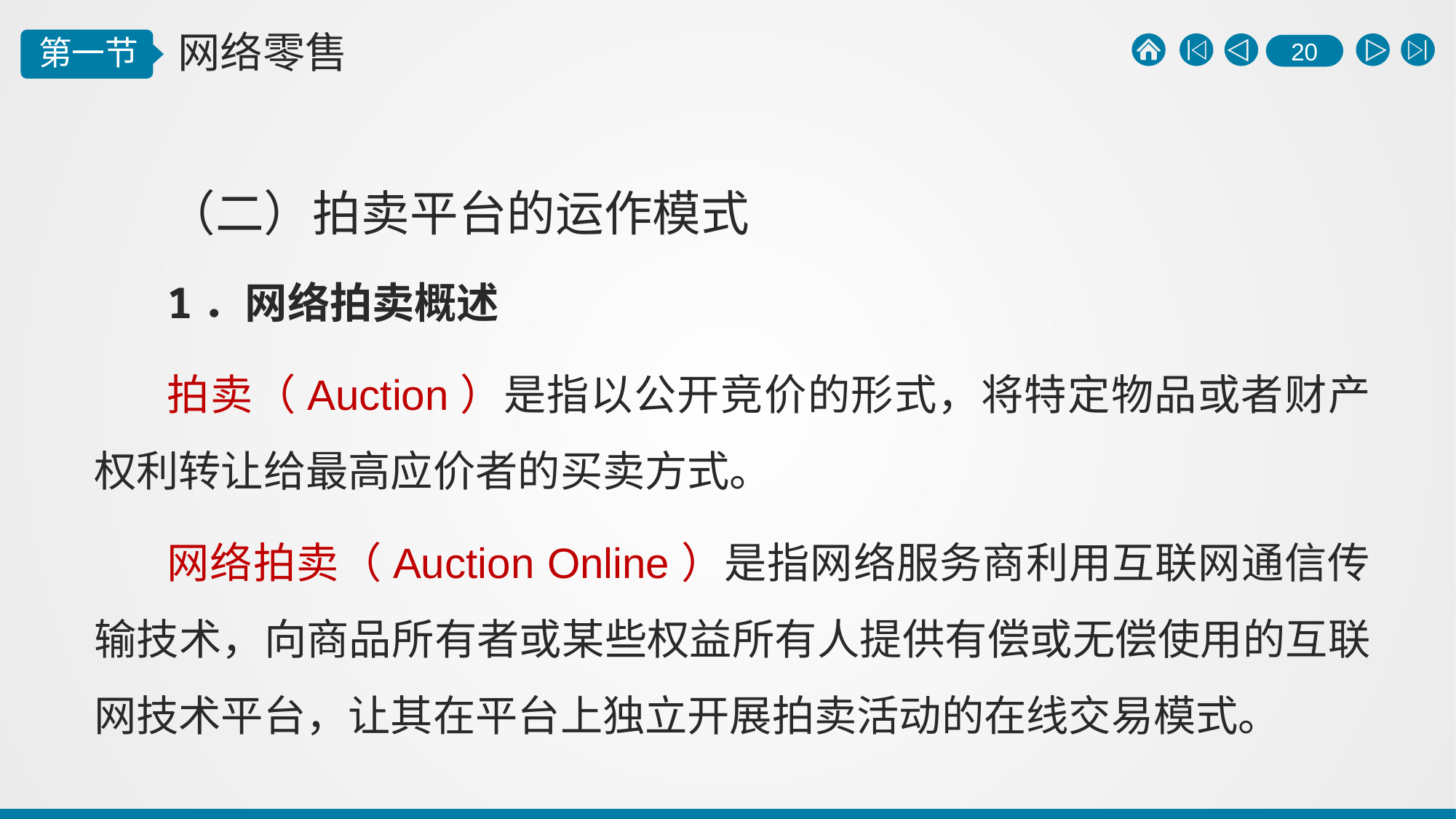

（二）拍卖平台的运作模式
1．网络拍卖概述
拍卖（Auction）是指以公开竞价的形式，将特定物品或者财产权利转让给最高应价者的买卖方式。
网络拍卖（Auction Online）是指网络服务商利用互联网通信传输技术，向商品所有者或某些权益所有人提供有偿或无偿使用的互联网技术平台，让其在平台上独立开展拍卖活动的在线交易模式。